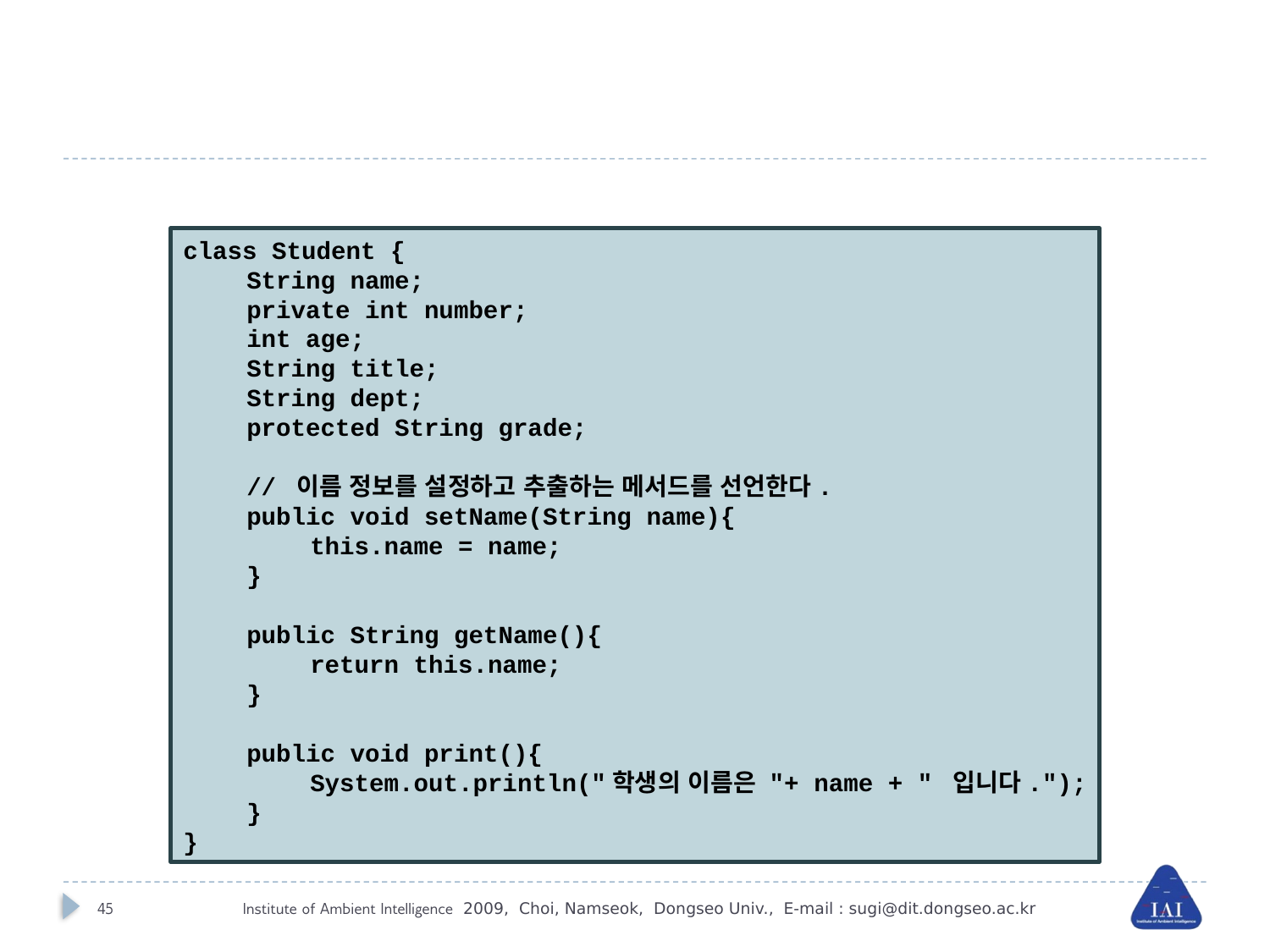

#

class Student {
String name;
private int number;
int age;
String title;
String dept;
protected String grade;

// 이름 정보를 설정하고 추출하는 메서드를 선언한다.
public void setName(String name){
this.name = name;
}

public String getName(){
return this.name;
}

public void print(){
System.out.println("학생의 이름은 "+ name + " 입니다.");
}
}